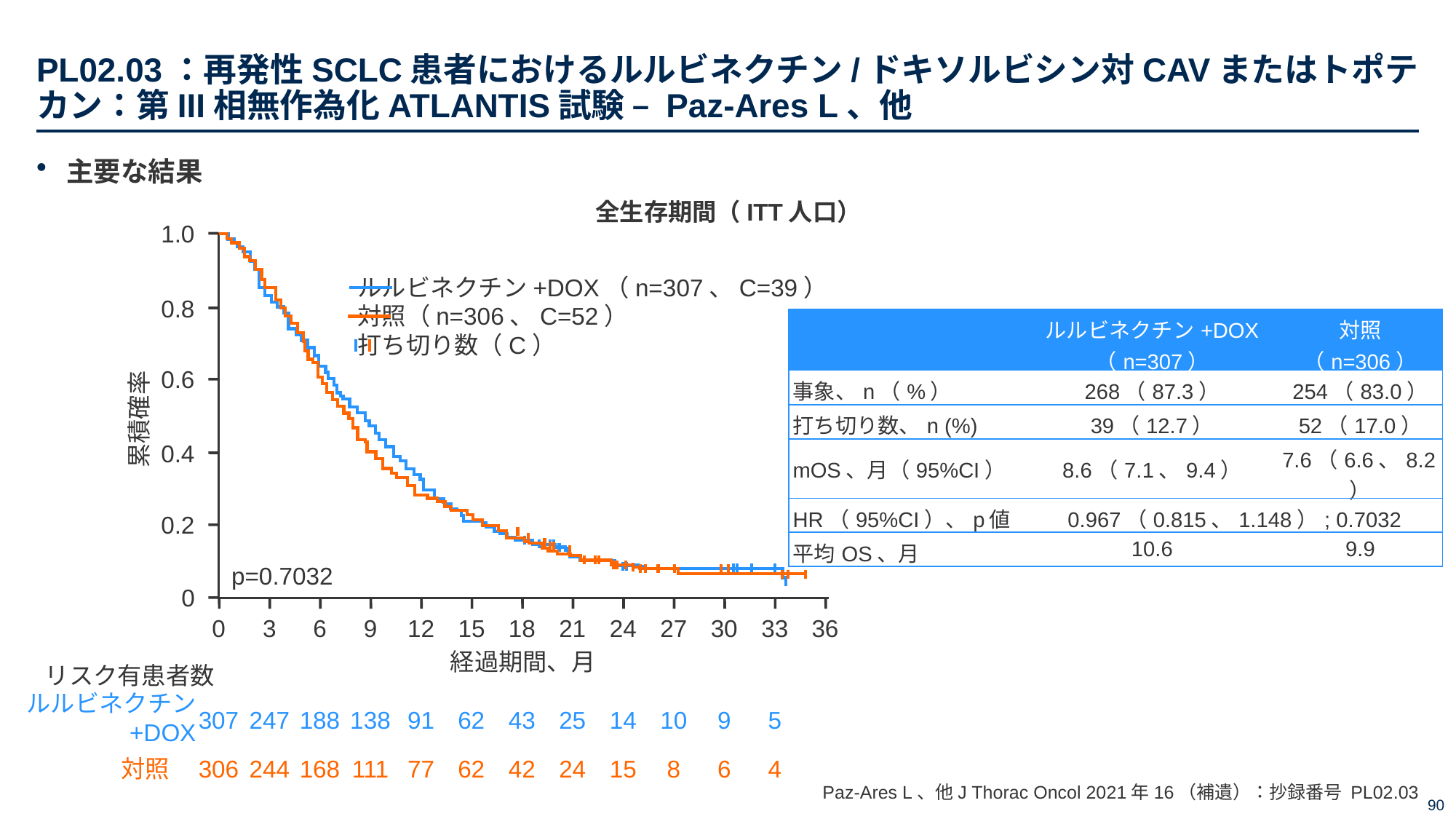

# PL02.03：再発性SCLC患者におけるルルビネクチン/ドキソルビシン対CAVまたはトポテカン：第III相無作為化ATLANTIS試験 – Paz-Ares L、他
主要な結果
全生存期間（ITT人口）
1.0

0.8

0.6

累積確率
0.4

0.2

0

0
3
6
9
12
15
18
21
24
27
30
33
36
経過期間、月
リスク有患者数
ルルビネクチン
+DOX
307
247
188
138
91
62
43
25
14
10
9
5
対照
306
244
168
111
77
62
42
24
15
8
6
4

ルルビネクチン+DOX（n=307、C=39）
対照（n=306、C=52）
打ち切り数（C）
|  | ルルビネクチン+DOX （n=307） | 対照 （n=306） |
| --- | --- | --- |
| 事象、n（%） | 268（87.3） | 254（83.0） |
| 打ち切り数、n (%) | 39（12.7） | 52（17.0） |
| mOS、月（95%CI） | 8.6（7.1、9.4） | 7.6（6.6、8.2） |
| HR（95%CI）、p値 | 0.967（0.815、1.148）; 0.7032 |  |
| 平均OS、月 | 10.6 | 9.9 |

p=0.7032

Paz-Ares L、他J Thorac Oncol 2021年16（補遺）：抄録番号 PL02.03